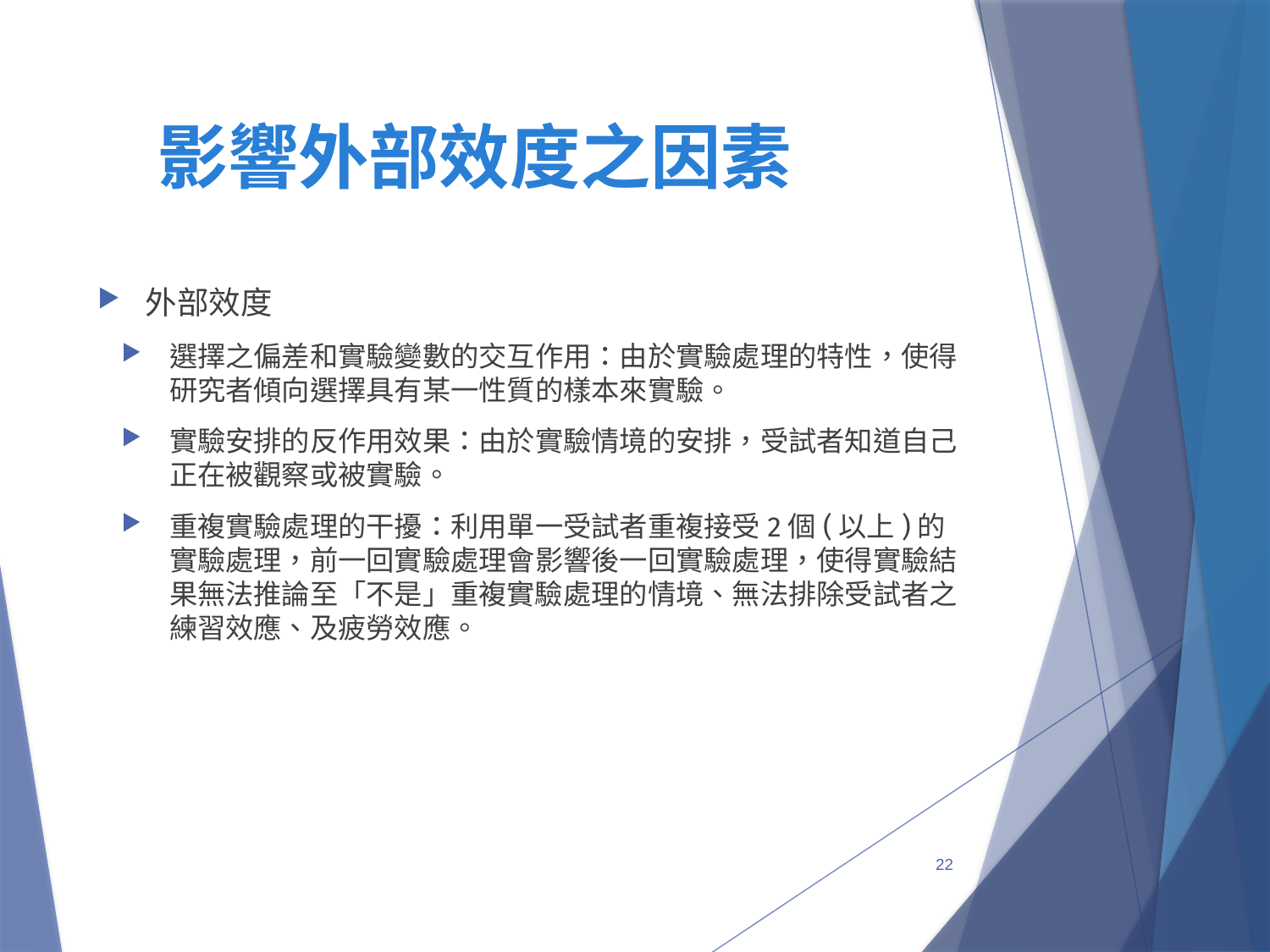

# 影響外部效度之因素
外部效度
選擇之偏差和實驗變數的交互作用：由於實驗處理的特性，使得研究者傾向選擇具有某一性質的樣本來實驗。
實驗安排的反作用效果：由於實驗情境的安排，受試者知道自己正在被觀察或被實驗。
重複實驗處理的干擾：利用單一受試者重複接受2個(以上)的實驗處理，前一回實驗處理會影響後一回實驗處理，使得實驗結果無法推論至「不是」重複實驗處理的情境、無法排除受試者之練習效應、及疲勞效應。

22